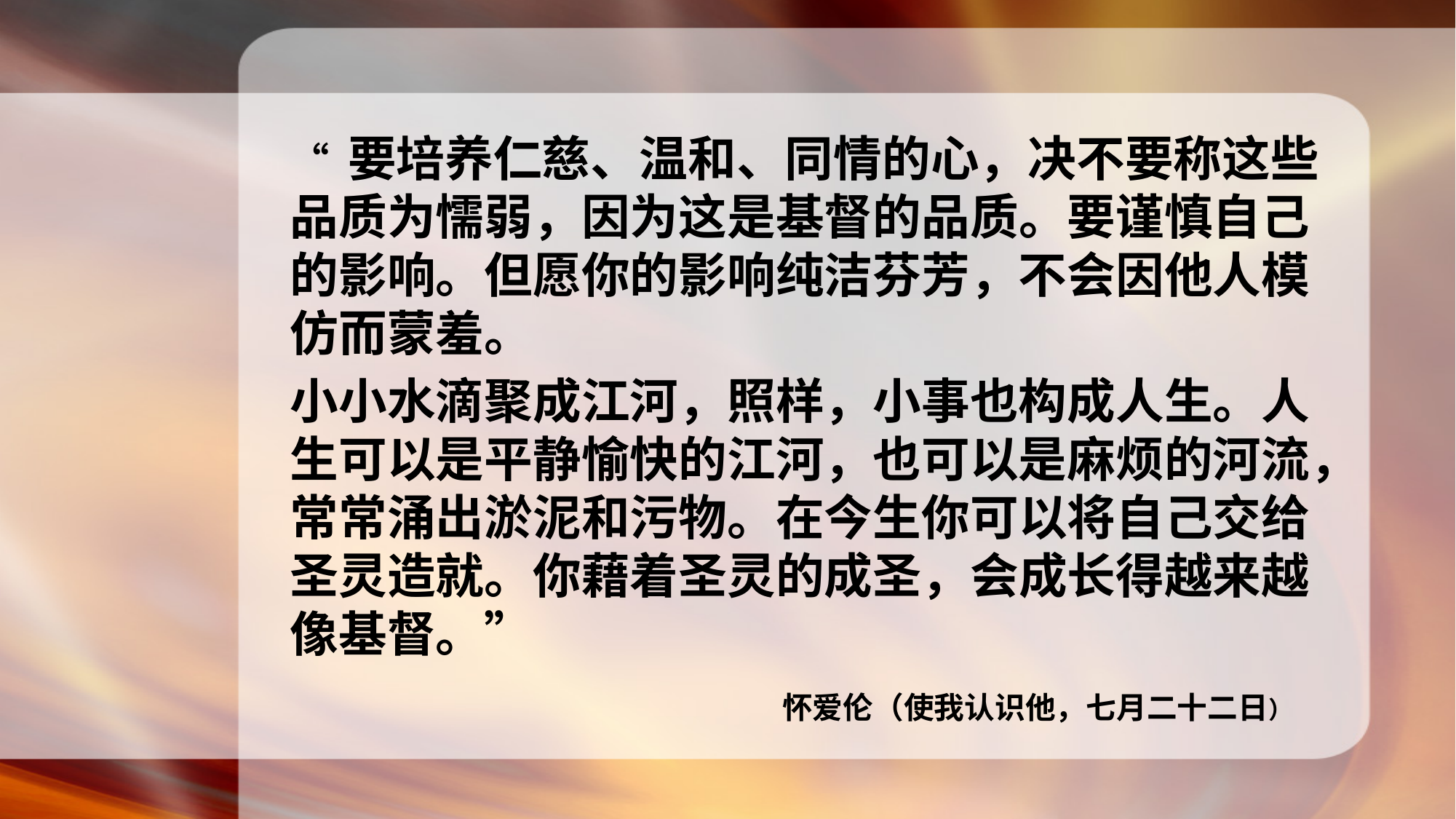

“ 要培养仁慈、温和、同情的心，决不要称这些品质为懦弱，因为这是基督的品质。要谨慎自己的影响。但愿你的影响纯洁芬芳，不会因他人模仿而蒙羞。
小小水滴聚成江河，照样，小事也构成人生。人生可以是平静愉快的江河，也可以是麻烦的河流，常常涌出淤泥和污物。在今生你可以将自己交给圣灵造就。你藉着圣灵的成圣，会成长得越来越像基督。”
怀爱伦（使我认识他，七月二十二日）